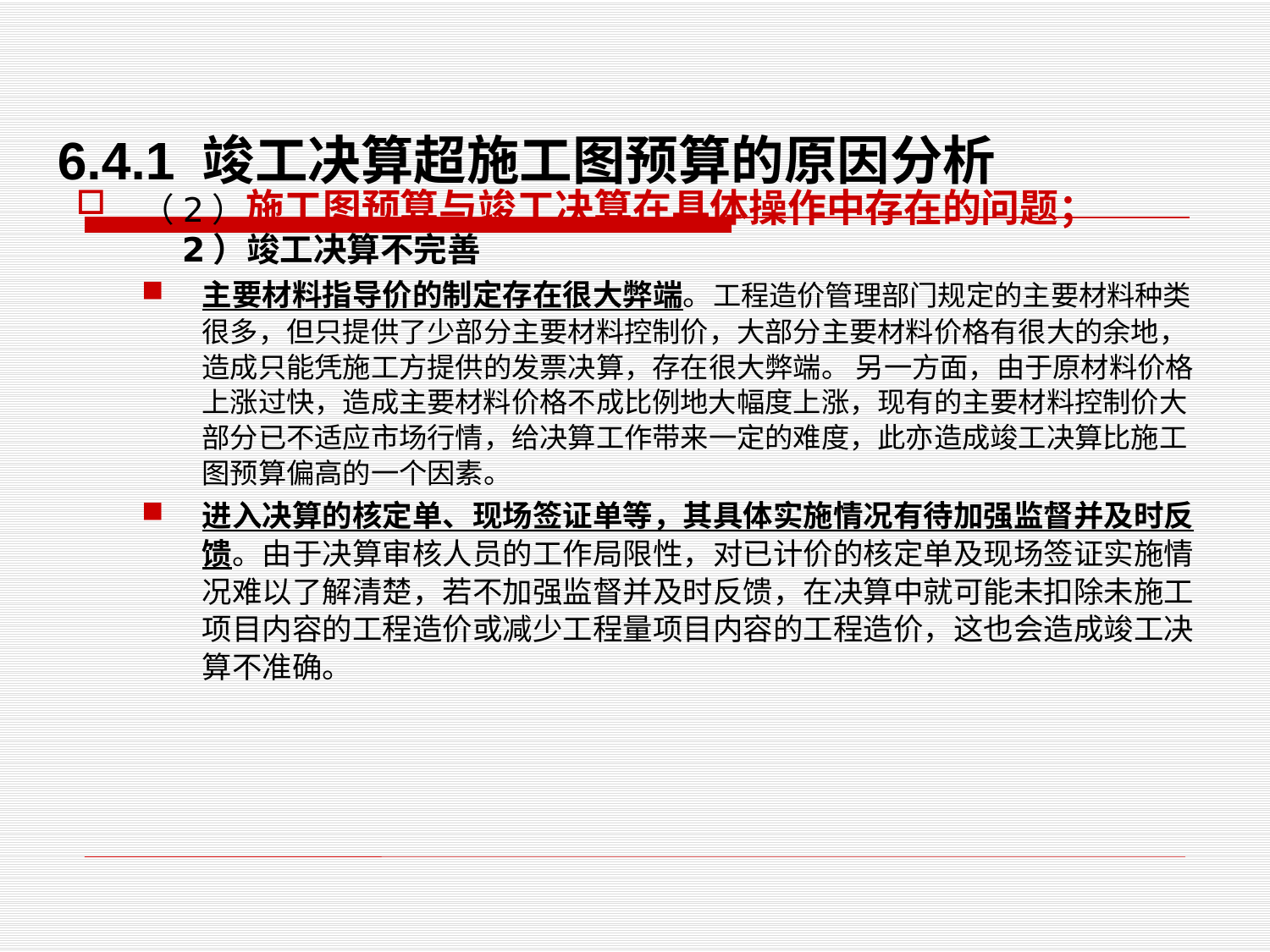

# 6.4.1 竣工决算超施工图预算的原因分析
（2）施工图预算与竣工决算在具体操作中存在的问题；
          2）竣工决算不完善
主要材料指导价的制定存在很大弊端。工程造价管理部门规定的主要材料种类很多，但只提供了少部分主要材料控制价，大部分主要材料价格有很大的余地，造成只能凭施工方提供的发票决算，存在很大弊端。 另一方面，由于原材料价格上涨过快，造成主要材料价格不成比例地大幅度上涨，现有的主要材料控制价大部分已不适应市场行情，给决算工作带来一定的难度，此亦造成竣工决算比施工图预算偏高的一个因素。
进入决算的核定单、现场签证单等，其具体实施情况有待加强监督并及时反馈。由于决算审核人员的工作局限性，对已计价的核定单及现场签证实施情况难以了解清楚，若不加强监督并及时反馈，在决算中就可能未扣除未施工项目内容的工程造价或减少工程量项目内容的工程造价，这也会造成竣工决算不准确。